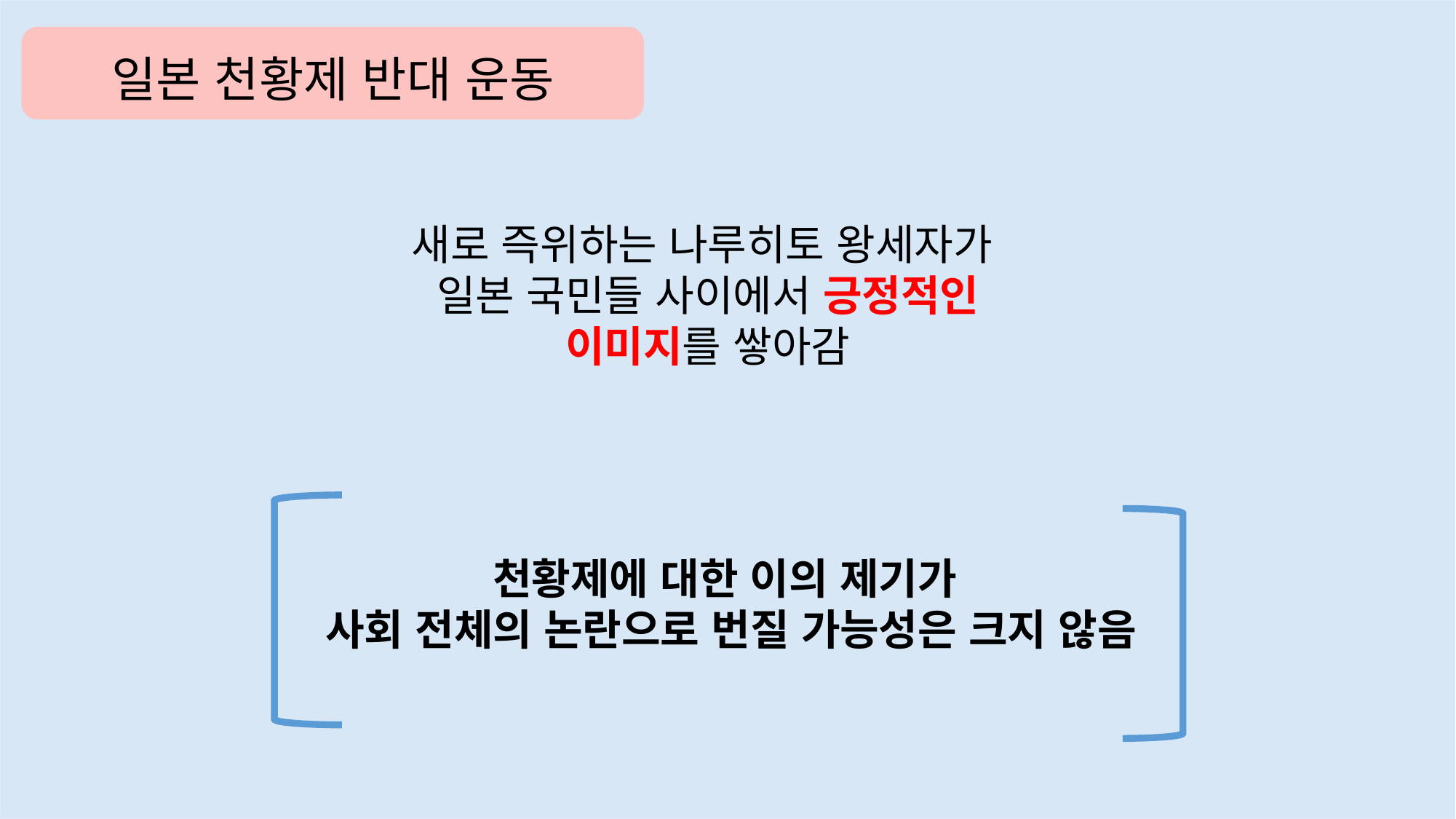

일본 천황제 반대 운동
새로 즉위하는 나루히토 왕세자가
일본 국민들 사이에서 긍정적인 이미지를 쌓아감

천황제에 대한 이의 제기가
사회 전체의 논란으로 번질 가능성은 크지 않음